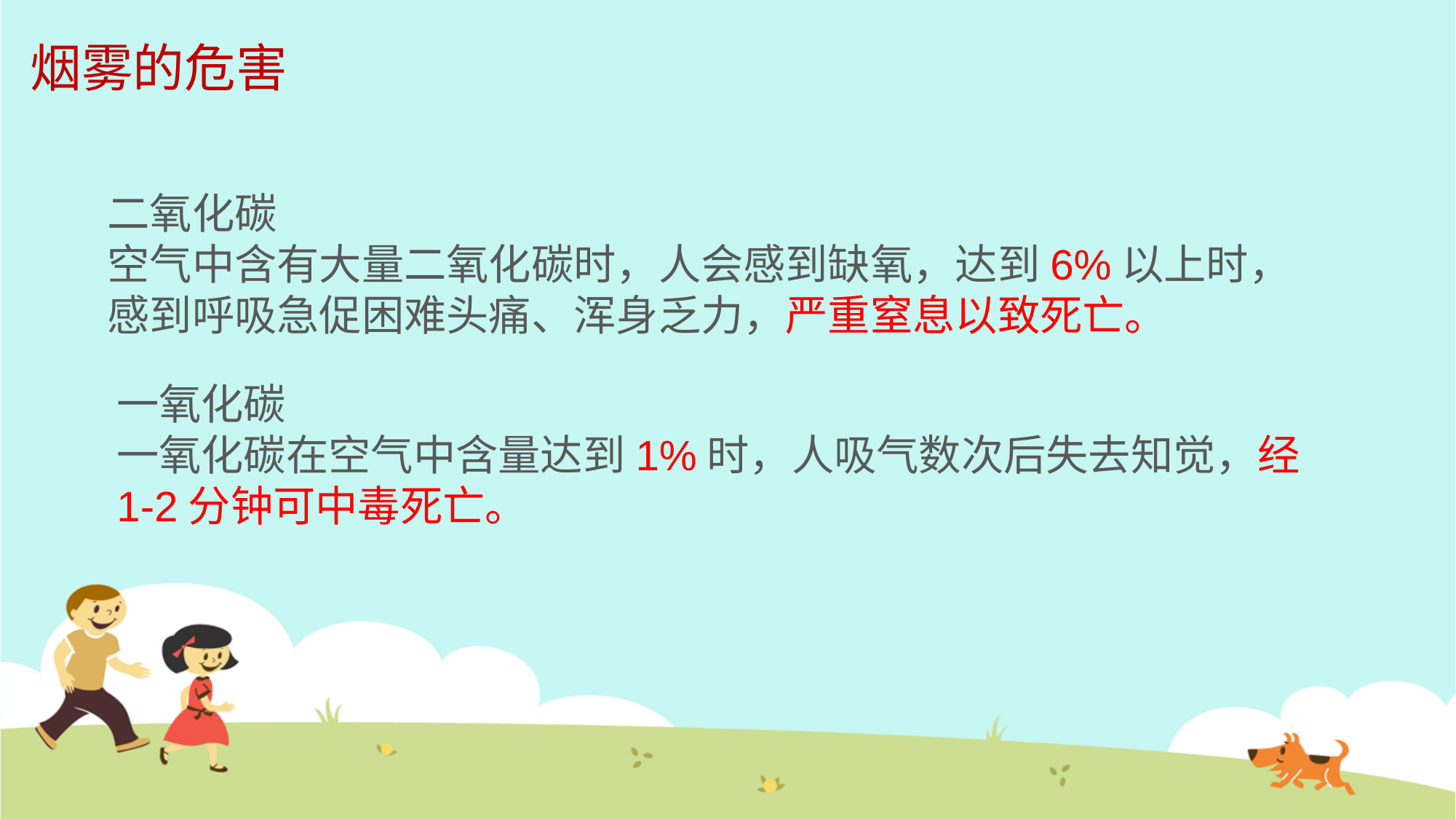

# 烟雾的危害
二氧化碳
空气中含有大量二氧化碳时，人会感到缺氧，达到6%以上时，感到呼吸急促困难头痛、浑身乏力，严重窒息以致死亡。
一氧化碳
一氧化碳在空气中含量达到1%时，人吸气数次后失去知觉，经1-2分钟可中毒死亡。